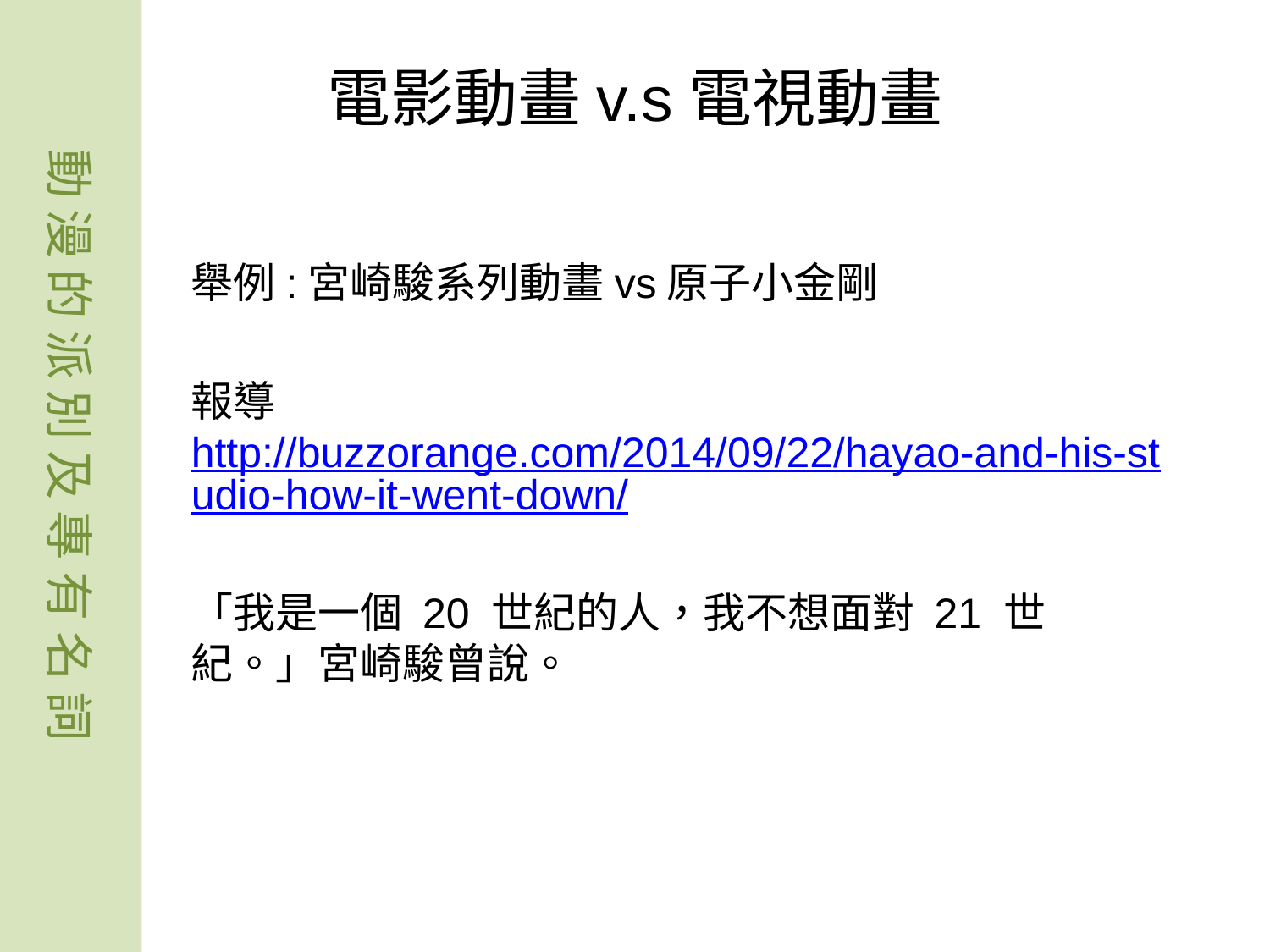

動 漫 的 派 別 及 專 有 名 詞
# 電影動畫v.s電視動畫

舉例:宮崎駿系列動畫vs原子小金剛

報導http://buzzorange.com/2014/09/22/hayao-and-his-studio-how-it-went-down/

「我是一個 20 世紀的人，我不想面對 21 世紀。」宮崎駿曾說。